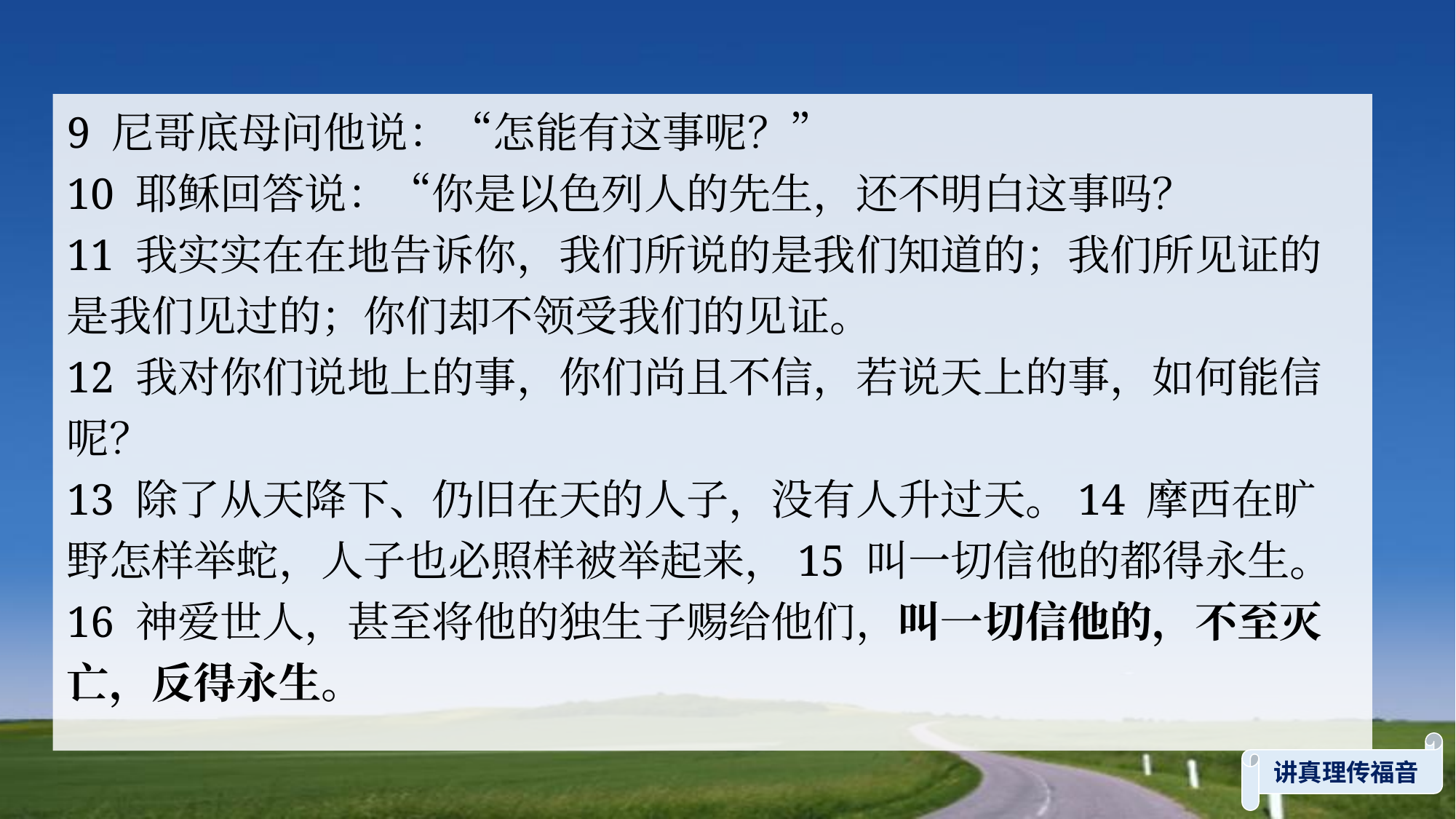

9 尼哥底母问他说：“怎能有这事呢？”
10 耶稣回答说：“你是以色列人的先生，还不明白这事吗？
11 我实实在在地告诉你，我们所说的是我们知道的；我们所见证的是我们见过的；你们却不领受我们的见证。
12 我对你们说地上的事，你们尚且不信，若说天上的事，如何能信呢？
13 除了从天降下、仍旧在天的人子，没有人升过天。14 摩西在旷野怎样举蛇，人子也必照样被举起来，15 叫一切信他的都得永生。16 神爱世人，甚至将他的独生子赐给他们，叫一切信他的，不至灭亡，反得永生。

讲真理传福音